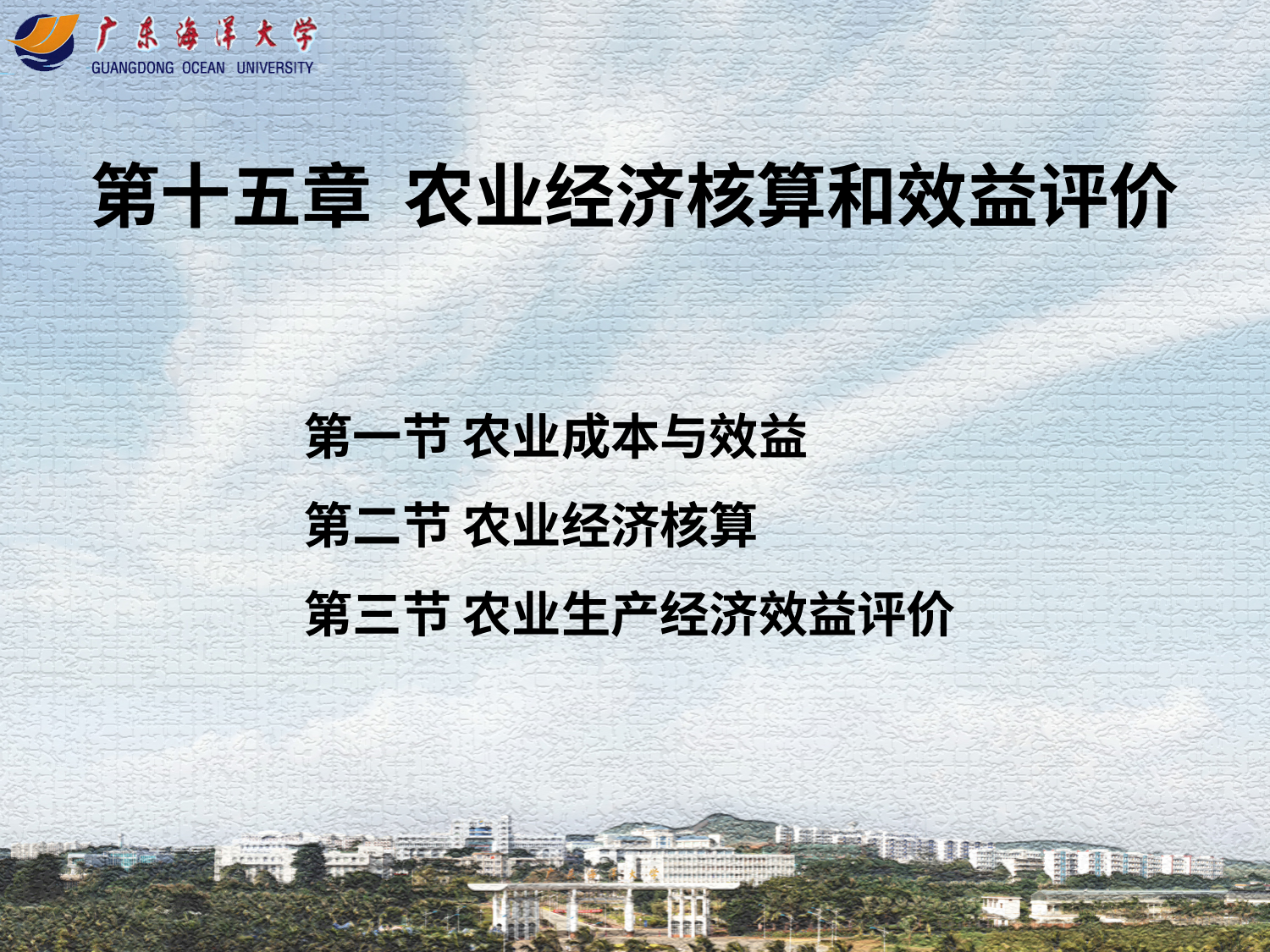

# 第十五章  农业经济核算和效益评价

第一节 农业成本与效益
第二节 农业经济核算
第三节 农业生产经济效益评价